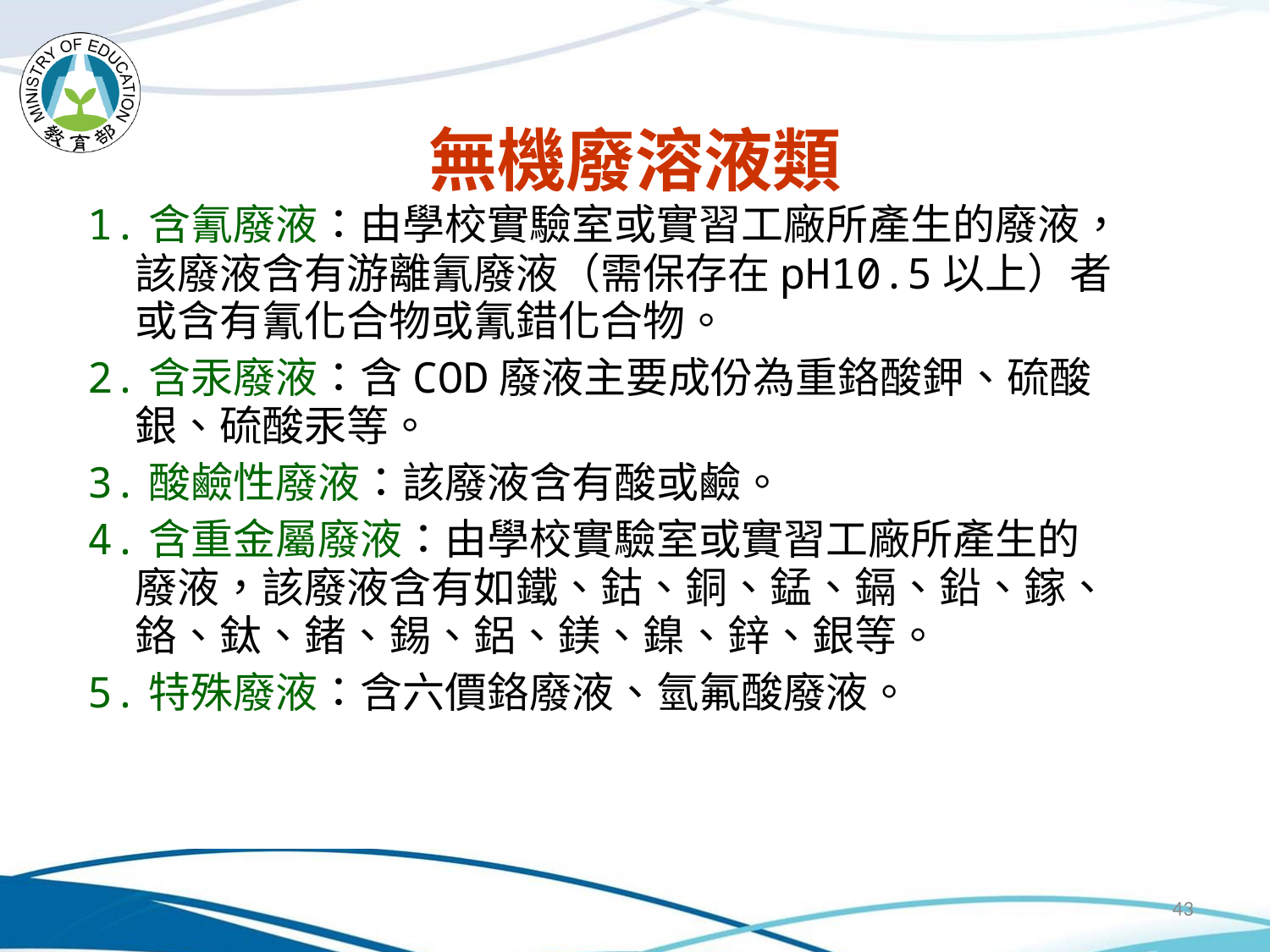

# 無機廢溶液類

1.含氰廢液：由學校實驗室或實習工廠所產生的廢液，該廢液含有游離氰廢液（需保存在pH10.5以上）者或含有氰化合物或氰錯化合物。
2.含汞廢液：含COD廢液主要成份為重鉻酸鉀、硫酸銀、硫酸汞等。
3.酸鹼性廢液：該廢液含有酸或鹼。
4.含重金屬廢液：由學校實驗室或實習工廠所產生的廢液，該廢液含有如鐵、鈷、銅、錳、鎘、鉛、鎵、鉻、鈦、鍺、錫、鋁、鎂、鎳、鋅、銀等。
5.特殊廢液：含六價鉻廢液、氫氟酸廢液。
43